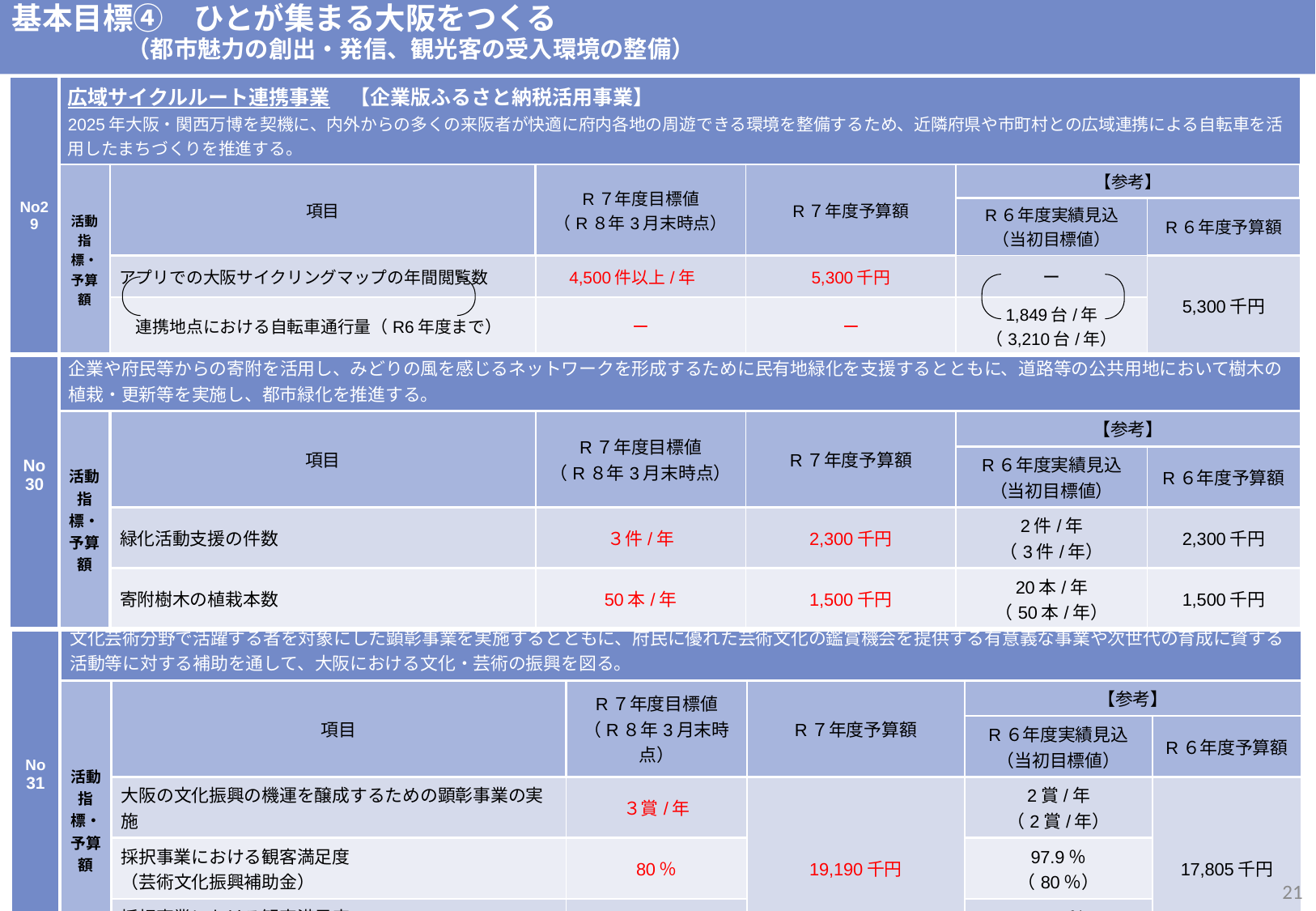

基本目標④　ひとが集まる大阪をつくる
                    （都市魅力の創出・発信、観光客の受入環境の整備）
| No29 | 広域サイクルルート連携事業　【企業版ふるさと納税活用事業】　 2025年大阪・関西万博を契機に、内外からの多くの来阪者が快適に府内各地の周遊できる環境を整備するため、近隣府県や市町村との広域連携による自転車を活用したまちづくりを推進する。 |  |  |  |  | 公民戦略連携デスクの活動を通じて、企業・大学とwin-winの新たなパートナーシップを築く。また、これまで構築したネットワークを軸に、多様な事業者が連携した取組みを推進。それぞれの強みを活かし社会課題の解決や地域活性化をめざす。 |
| --- | --- | --- | --- | --- | --- | --- |
|  | 活動指標・予算額 | 項目 | R７年度目標値 （R８年3月末時点） | R７年度予算額 | 【参考】 | 予算執行額 （予算額） |
|  |  |  | R6年度目標値 （令和6年3月末時点） | 令和6年度予算額 | R６年度実績見込 （当初目標値） | R６年度予算額 |
|  |  | アプリでの大阪サイクリングマップの年間閲覧数 | 4,500件以上/年 | 5,300千円 | ー | 5,300千円 |
|  |  | 連携地点における自転車通行量（R6年度まで） | ー | ー | 1,849台/年 （3,210台/年） |  |

| No30 | 公園都市緑化振興事業　【企業版ふるさと納税活用事業】 企業や府民等からの寄附を活用し、みどりの風を感じるネットワークを形成するために民有地緑化を支援するとともに、道路等の公共用地において樹木の植栽・更新等を実施し、都市緑化を推進する。 |  |  |  |  | 公民戦略連携デスクの活動を通じて、企業・大学とwin-winの新たなパートナーシップを築く。また、これまで構築したネットワークを軸に、多様な事業者が連携した取組みを推進。それぞれの強みを活かし社会課題の解決や地域活性化をめざす。 |
| --- | --- | --- | --- | --- | --- | --- |
|  | 活動指標・予算額 | 項目 | R７年度目標値 （R８年3月末時点） | R７年度予算額 | 【参考】 | 予算執行額 （予算額） |
|  |  |  | R6年度目標値 （令和6年3月末時点） | 令和6年度予算額 | R６年度実績見込 （当初目標値） | R６年度予算額 |
|  |  | 緑化活動支援の件数 | ３件/年 | 2,300千円 | 2件/年 （3件/年） | 2,300千円 |
|  |  | 寄附樹木の植栽本数 | 50本/年 | 1,500千円 | 20本/年 （50本/年） | 1,500千円 |
| No31 | 大阪府文化振興事業　【企業版ふるさと納税活用事業】 文化芸術分野で活躍する者を対象にした顕彰事業を実施するとともに、府民に優れた芸術文化の鑑賞機会を提供する有意義な事業や次世代の育成に資する活動等に対する補助を通して、大阪における文化・芸術の振興を図る。 |  |  |  |  | 公民戦略連携デスクの活動を通じて、企業・大学とwin-winの新たなパートナーシップを築く。また、これまで構築したネットワークを軸に、多様な事業者が連携した取組みを推進。それぞれの強みを活かし社会課題の解決や地域活性化をめざす。 |
| --- | --- | --- | --- | --- | --- | --- |
|  | 活動指標・予算額 | 項目 | R７年度目標値 （R８年3月末時点） | R７年度予算額 | 【参考】 | 予算執行額 （予算額） |
|  |  |  | R6年度目標値 （令和6年3月末時点） | 令和6年度予算額 | R６年度実績見込 （当初目標値） | R６年度予算額 |
|  |  | 大阪の文化振興の機運を醸成するための顕彰事業の実施 | ３賞/年 | 19,190千円 | 2賞/年 （2賞/年） | 17,805千円 |
|  |  | 採択事業における観客満足度 （芸術文化振興補助金） | 80％ |  | 97.9％ （80％） |  |
|  |  | 採択事業における観客満足度 （輝け！子どもパフォーマー事業補助金） | 80％ | ○○○○○○千円 | 99.8％ （80%） | 1,500千円 |
21